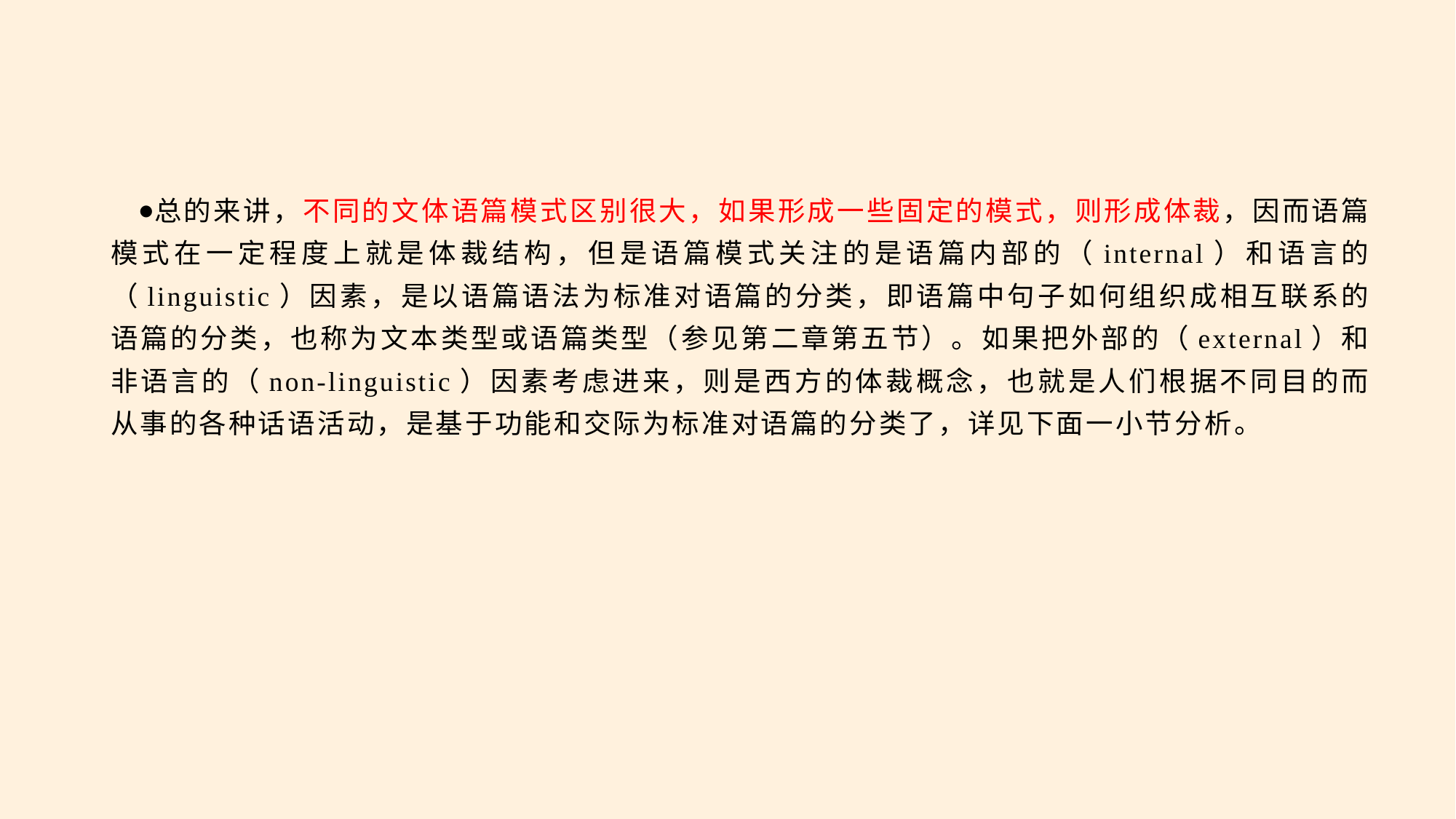

#
总的来讲，不同的文体语篇模式区别很大，如果形成一些固定的模式，则形成体裁，因而语篇模式在一定程度上就是体裁结构，但是语篇模式关注的是语篇内部的（internal）和语言的（linguistic）因素，是以语篇语法为标准对语篇的分类，即语篇中句子如何组织成相互联系的语篇的分类，也称为文本类型或语篇类型（参见第二章第五节）。如果把外部的（external）和非语言的（non-linguistic）因素考虑进来，则是西方的体裁概念，也就是人们根据不同目的而从事的各种话语活动，是基于功能和交际为标准对语篇的分类了，详见下面一小节分析。